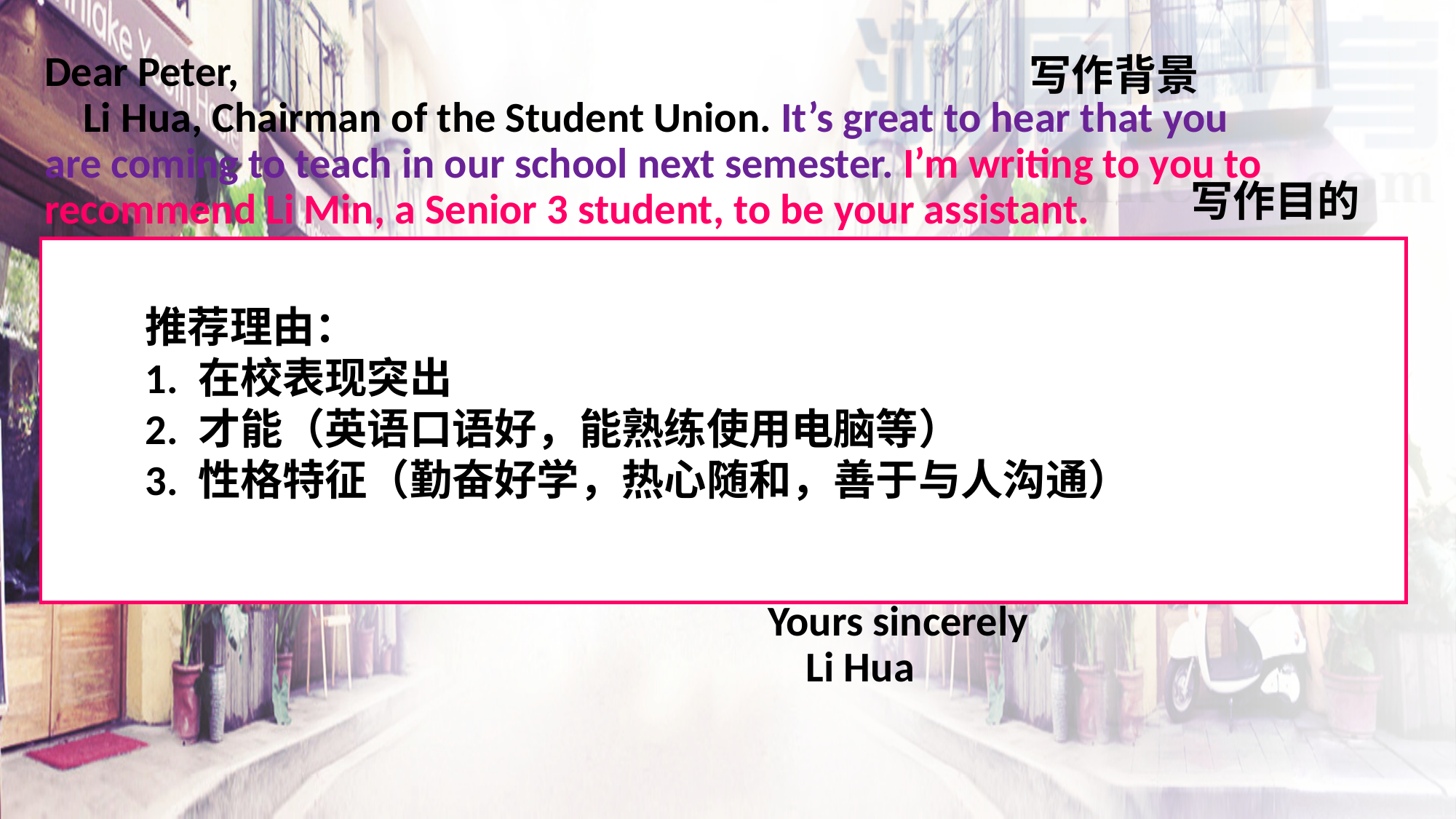

写作背景
Dear Peter,
    Li Hua, Chairman of the Student Union. It’s great to hear that you are coming to teach in our school next semester. I’m writing to you to recommend Li Min, a Senior 3 student, to be your assistant.
    As a talented and deligent boy, he has outstanding performance in the school. Besides, he is skillful in using the computer and extremely fluent in English, which makes it easy for him to help you with your work. What matters most is that he is a warm-hearted and easygoing boy. And you will find he has a gift for communicating with others. So I’m sure he can be helpful in your work and life in China.
    If you have any question about it, please contact me. Looking forward to your coming.
                                                                           Yours sincerely
                                                                               Li Hua
写作目的

推荐理由：
1. 在校表现突出
2. 才能（英语口语好，能熟练使用电脑等）
3. 性格特征（勤奋好学，热心随和，善于与人沟通）
推荐理由